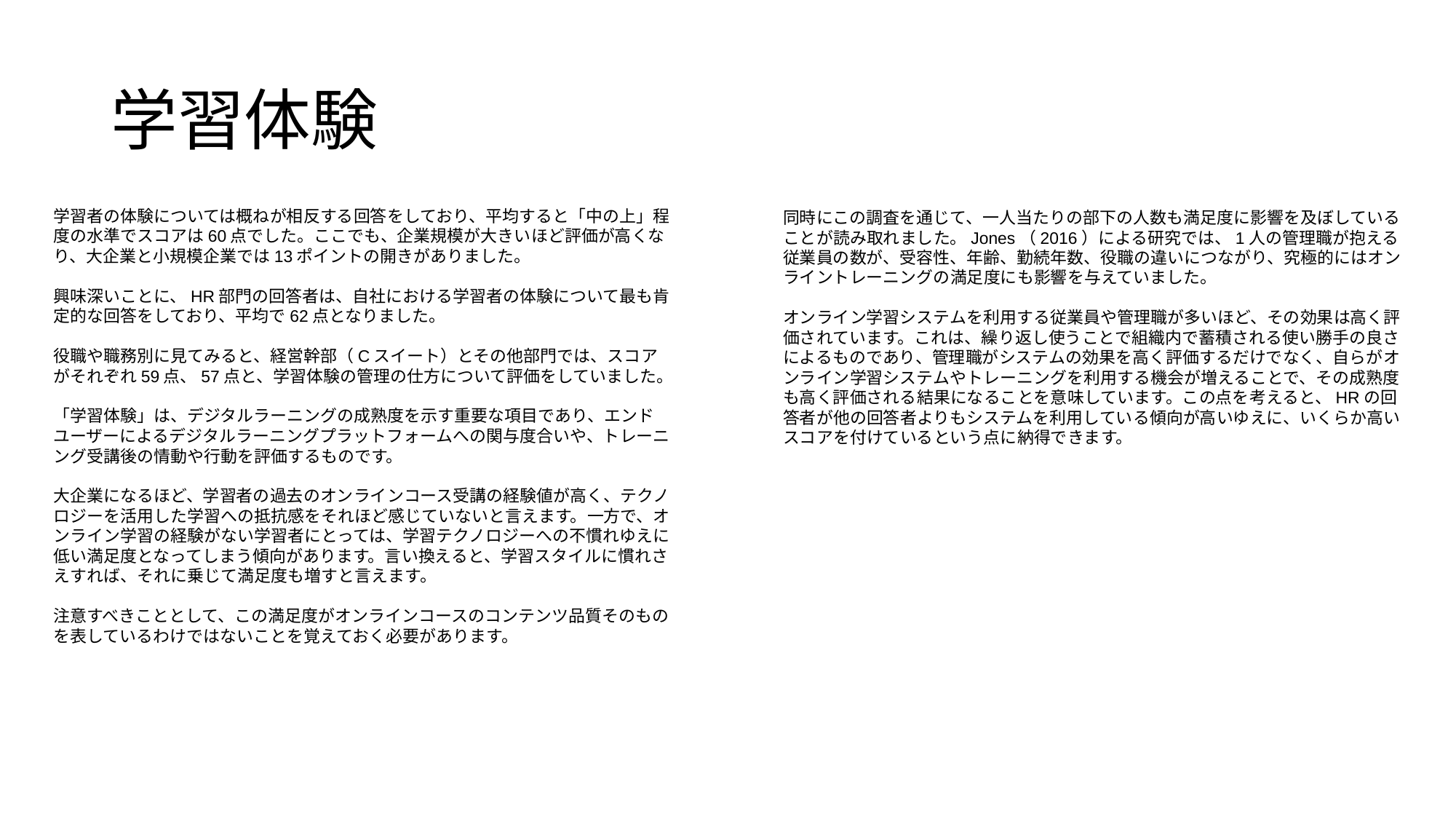

# 学習体験
学習者の体験については概ねが相反する回答をしており、平均すると「中の上」程度の水準でスコアは60点でした。ここでも、企業規模が大きいほど評価が高くなり、大企業と小規模企業では13ポイントの開きがありました。

興味深いことに、HR部門の回答者は、自社における学習者の体験について最も肯定的な回答をしており、平均で62点となりました。

役職や職務別に見てみると、経営幹部（Cスイート）とその他部門では、スコアがそれぞれ59点、57点と、学習体験の管理の仕方について評価をしていました。

「学習体験」は、デジタルラーニングの成熟度を示す重要な項目であり、エンドユーザーによるデジタルラーニングプラットフォームへの関与度合いや、トレーニング受講後の情動や行動を評価するものです。

大企業になるほど、学習者の過去のオンラインコース受講の経験値が高く、テクノロジーを活用した学習への抵抗感をそれほど感じていないと言えます。一方で、オンライン学習の経験がない学習者にとっては、学習テクノロジーへの不慣れゆえに低い満足度となってしまう傾向があります。言い換えると、学習スタイルに慣れさえすれば、それに乗じて満足度も増すと言えます。

注意すべきこととして、この満足度がオンラインコースのコンテンツ品質そのものを表しているわけではないことを覚えておく必要があります。
同時にこの調査を通じて、一人当たりの部下の人数も満足度に影響を及ぼしていることが読み取れました。Jones（2016）による研究では、1人の管理職が抱える従業員の数が、受容性、年齢、勤続年数、役職の違いにつながり、究極的にはオンライントレーニングの満足度にも影響を与えていました。

オンライン学習システムを利用する従業員や管理職が多いほど、その効果は高く評価されています。これは、繰り返し使うことで組織内で蓄積される使い勝手の良さによるものであり、管理職がシステムの効果を高く評価するだけでなく、自らがオンライン学習システムやトレーニングを利用する機会が増えることで、その成熟度も高く評価される結果になることを意味しています。この点を考えると、HRの回答者が他の回答者よりもシステムを利用している傾向が高いゆえに、いくらか高いスコアを付けているという点に納得できます。